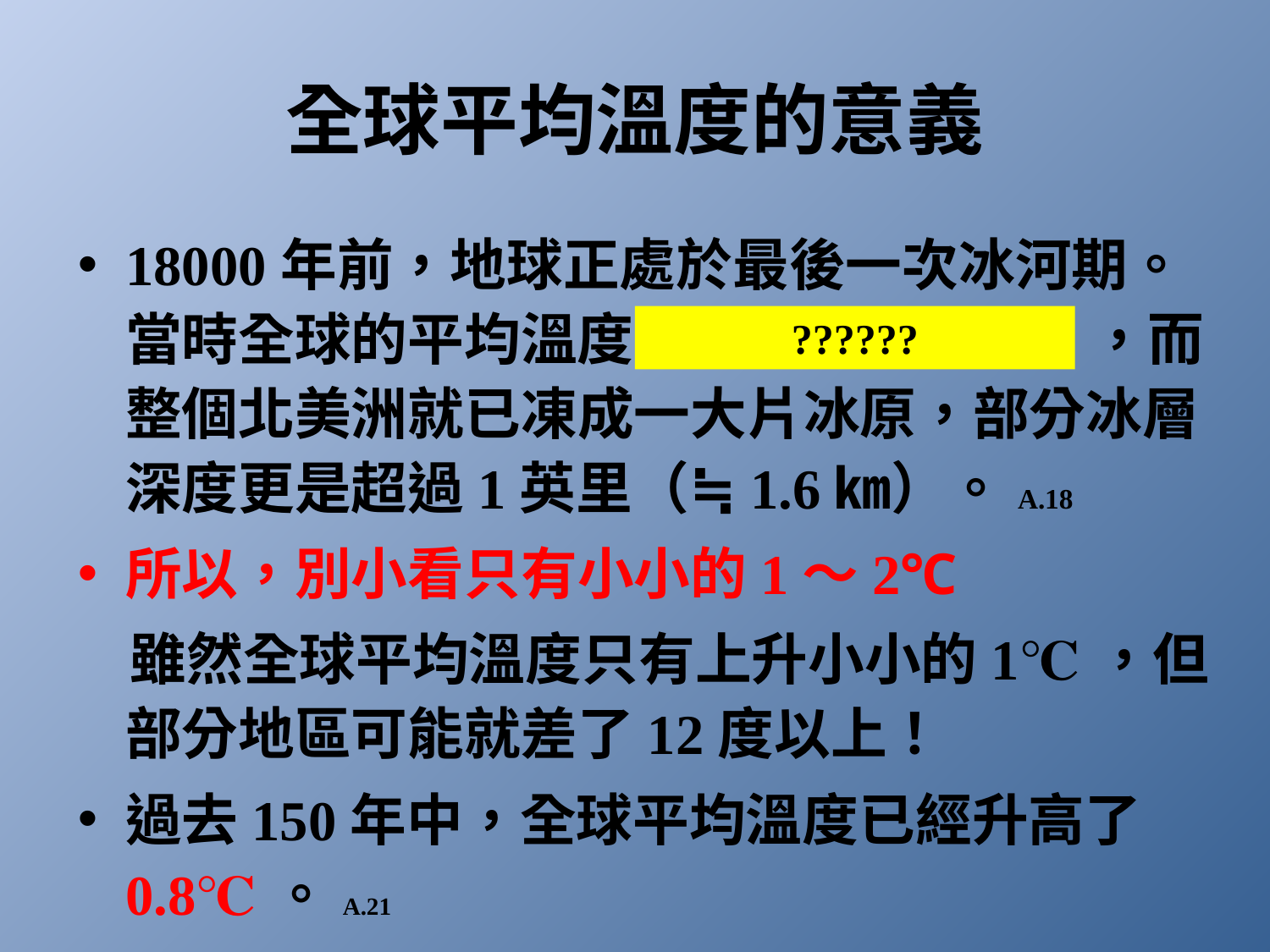

# 全球平均溫度的意義
18000年前，地球正處於最後一次冰河期。當時全球的平均溫度只比現在低了6℃，而整個北美洲就已凍成一大片冰原，部分冰層深度更是超過1英里（≒1.6㎞）。A.18
所以，別小看只有小小的1～2℃
   雖然全球平均溫度只有上升小小的1℃，但部分地區可能就差了12度以上！
過去150年中，全球平均溫度已經升高了0.8℃。A.21
??????